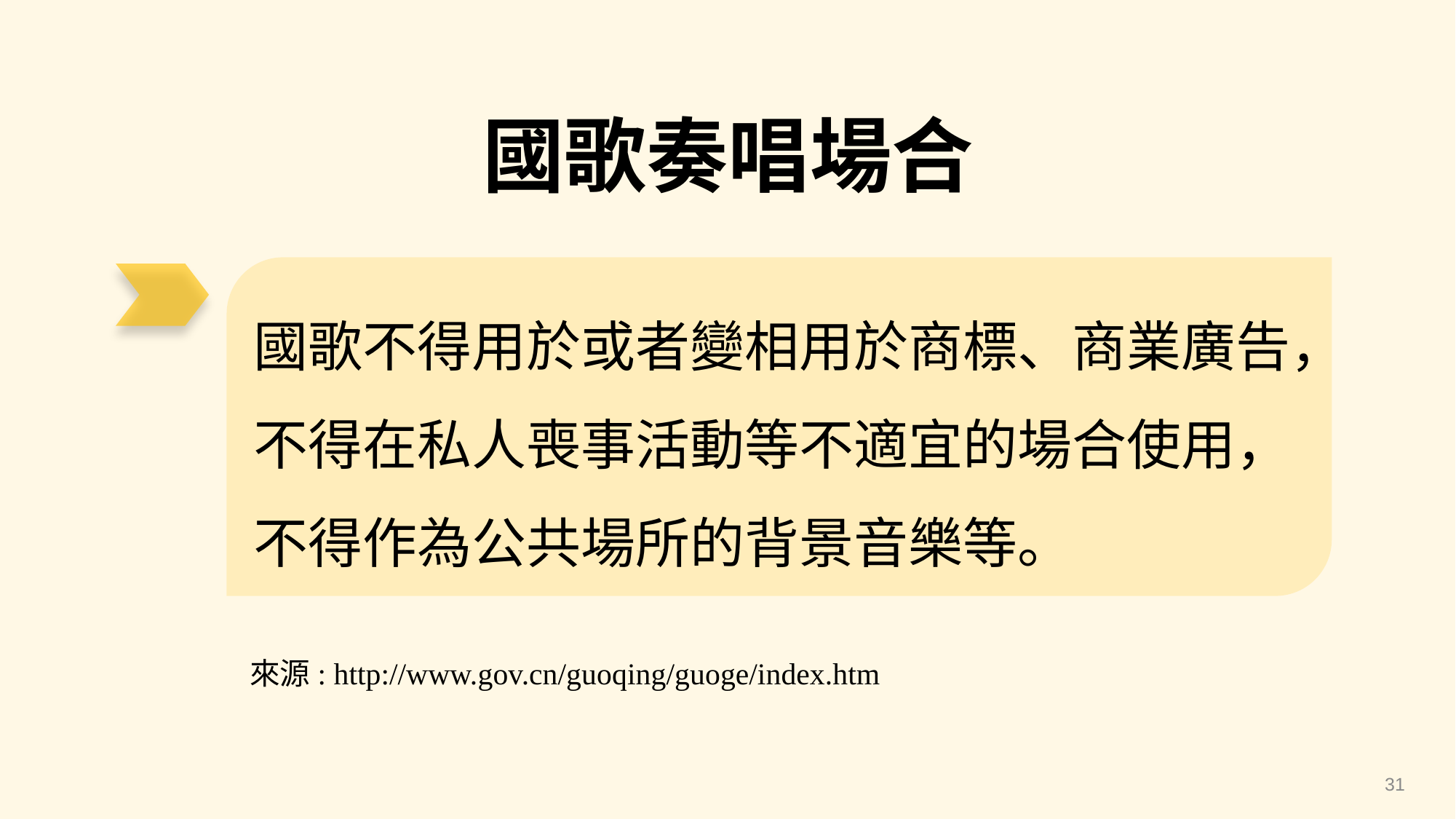

國歌奏唱場合
國歌不得用於或者變相用於商標、商業廣告，不得在私人喪事活動等不適宜的場合使用，不得作為公共場所的背景音樂等。

來源: http://www.gov.cn/guoqing/guoge/index.htm
31